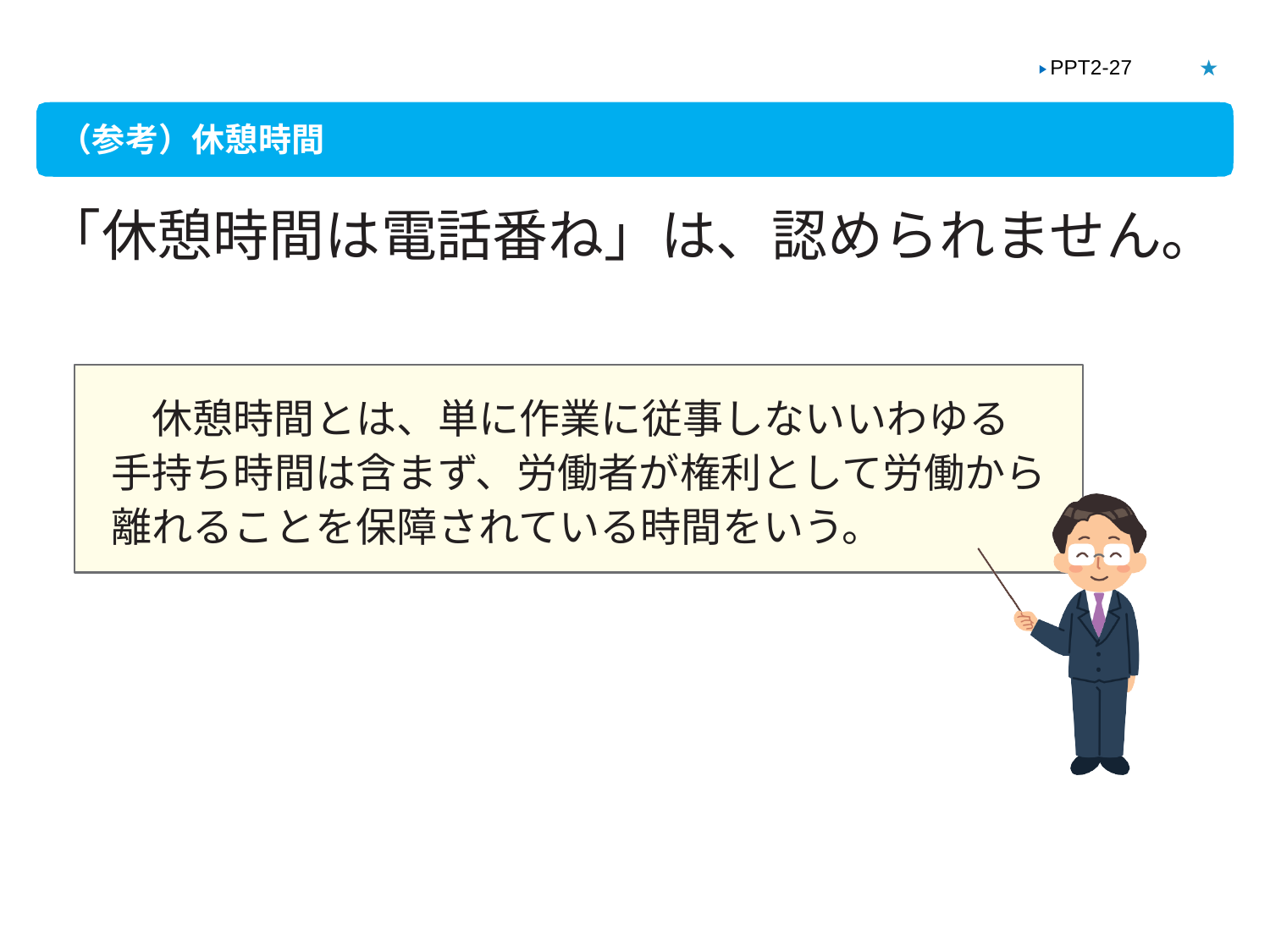

★
▶ PPT2-27

（参考）休憩時間
「休憩時間は電話番ね」は、認められません。
　休憩時間とは、単に作業に従事しないいわゆる手持ち時間は含まず、労働者が権利として労働から離れることを保障されている時間をいう。